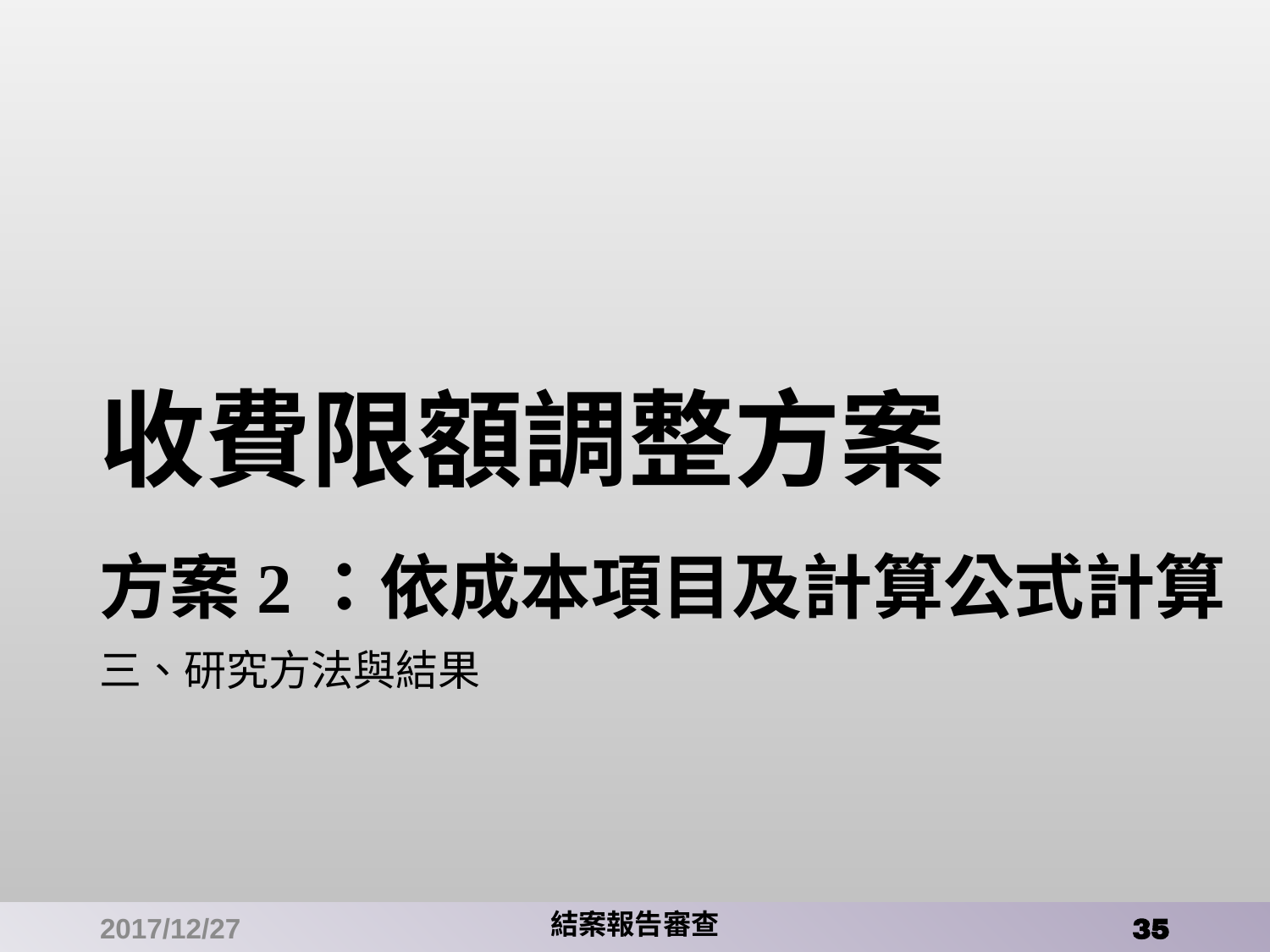

# 收費限額調整方案 方案2：依成本項目及計算公式計算
三、研究方法與結果
2017/12/27
結案報告審查
35